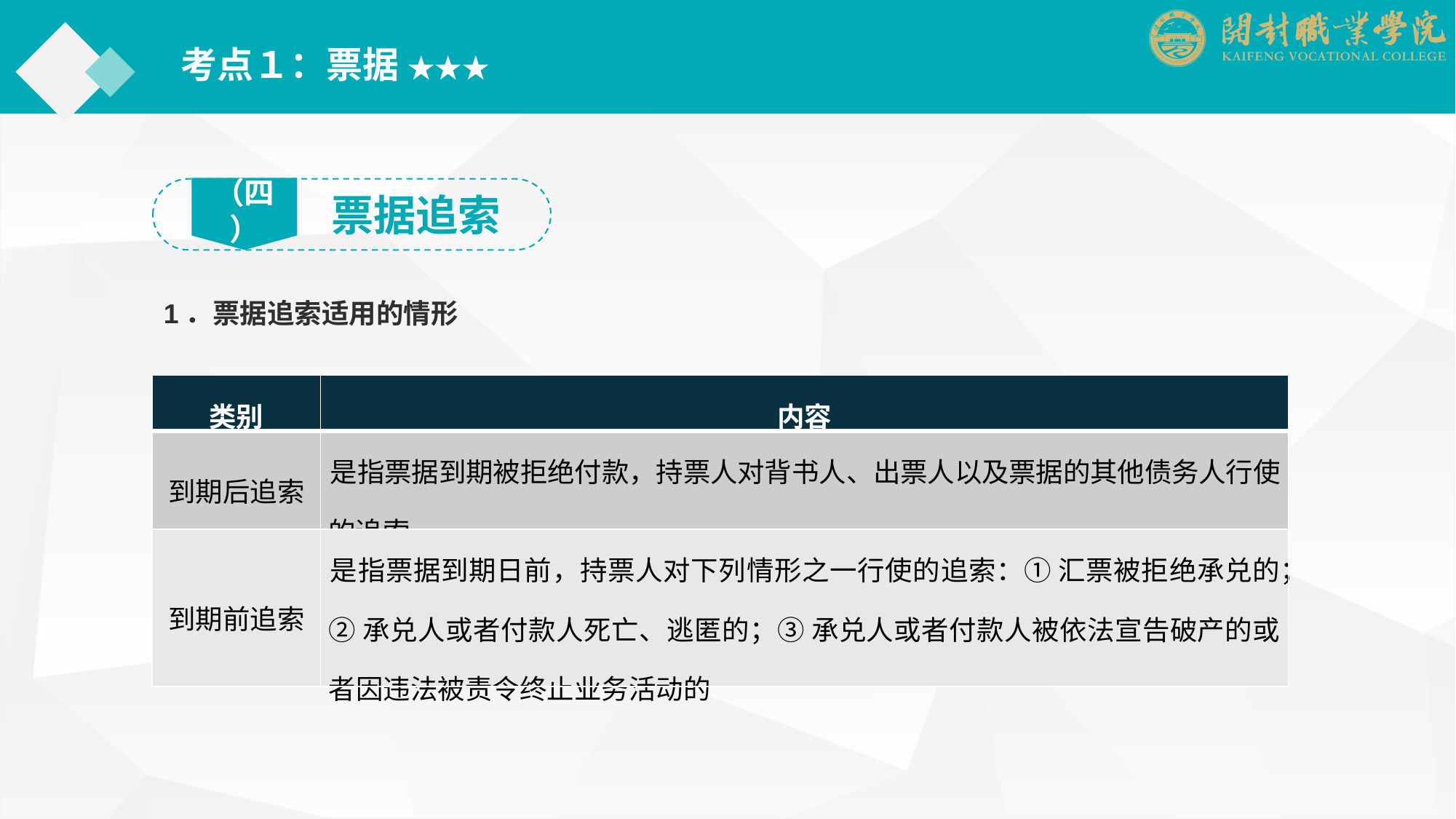

考点１：票据 ★★★
（四）

票据追索
1．票据追索适用的情形
| 类别 | 内容 |
| --- | --- |
| 到期后追索 | 是指票据到期被拒绝付款，持票人对背书人、出票人以及票据的其他债务人行使的追索 |
| 到期前追索 | 是指票据到期日前，持票人对下列情形之一行使的追索：① 汇票被拒绝承兑的；② 承兑人或者付款人死亡、逃匿的；③ 承兑人或者付款人被依法宣告破产的或者因违法被责令终止业务活动的 |